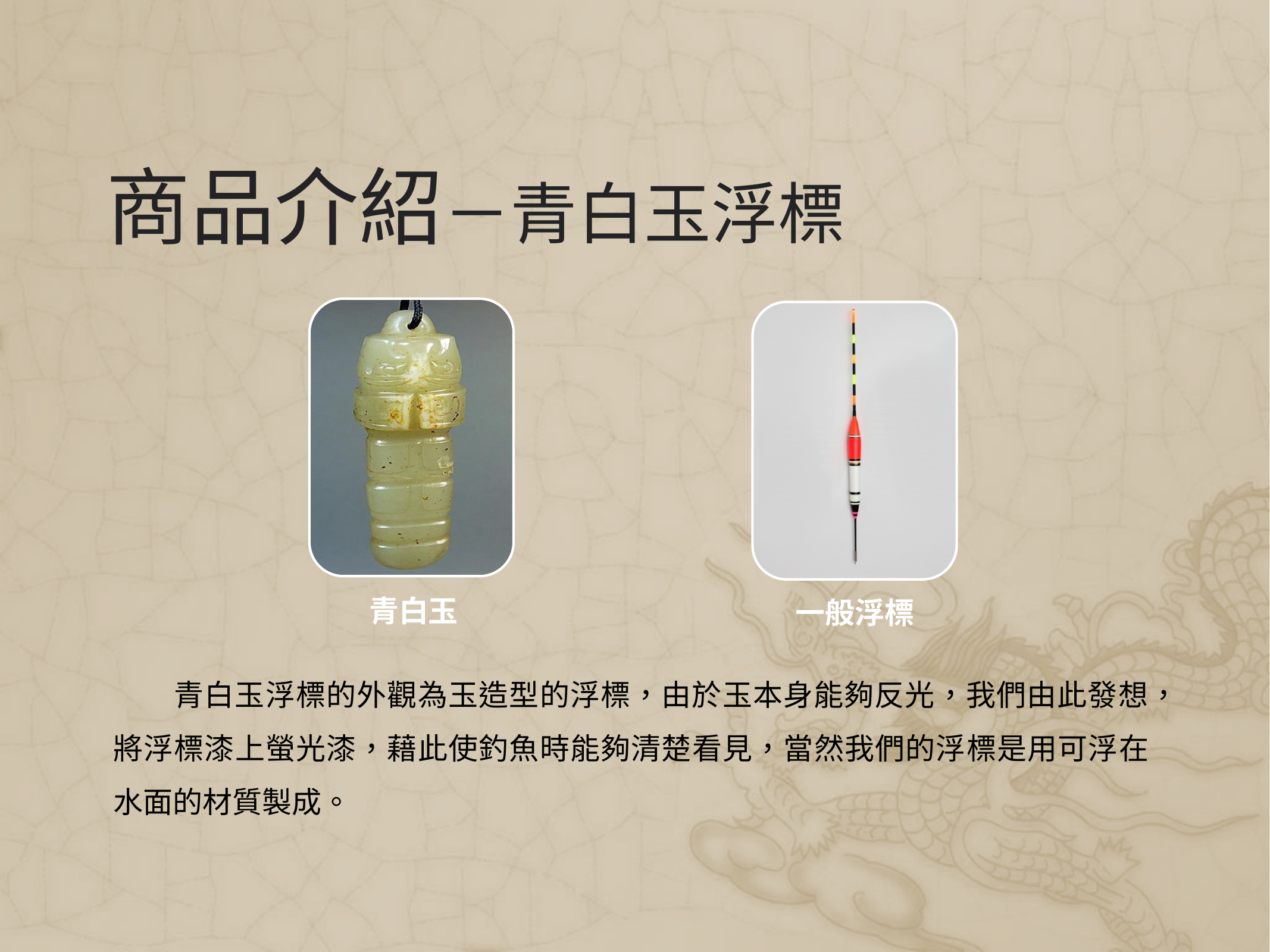

商品介紹－青白玉浮標
青白玉
一般浮標
　　青白玉浮標的外觀為玉造型的浮標，由於玉本身能夠反光，我們由此發想，將浮標漆上螢光漆，藉此使釣魚時能夠清楚看見，當然我們的浮標是用可浮在水面的材質製成。